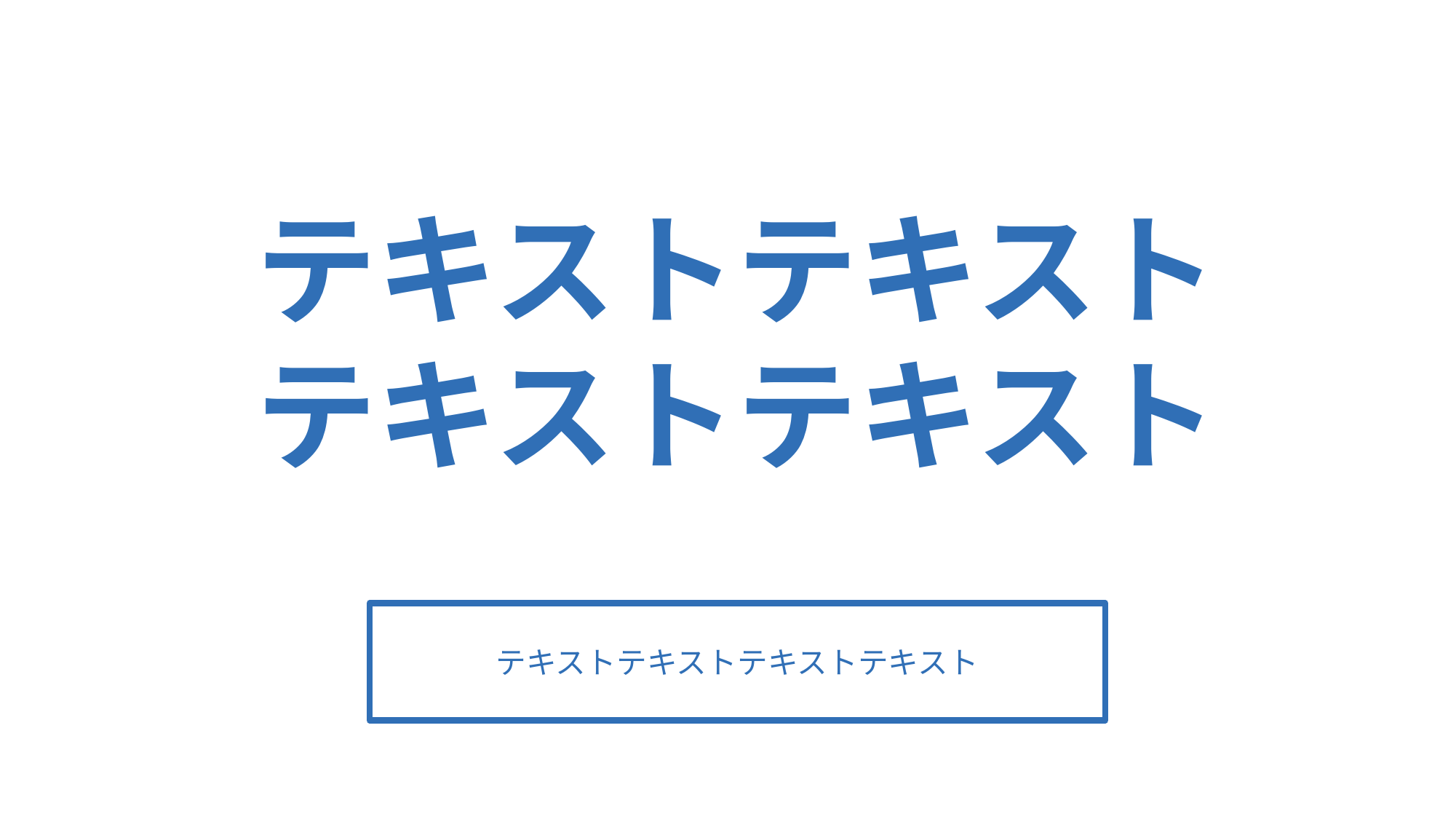

テキストテキスト
テキストテキスト
テキストテキストテキストテキスト